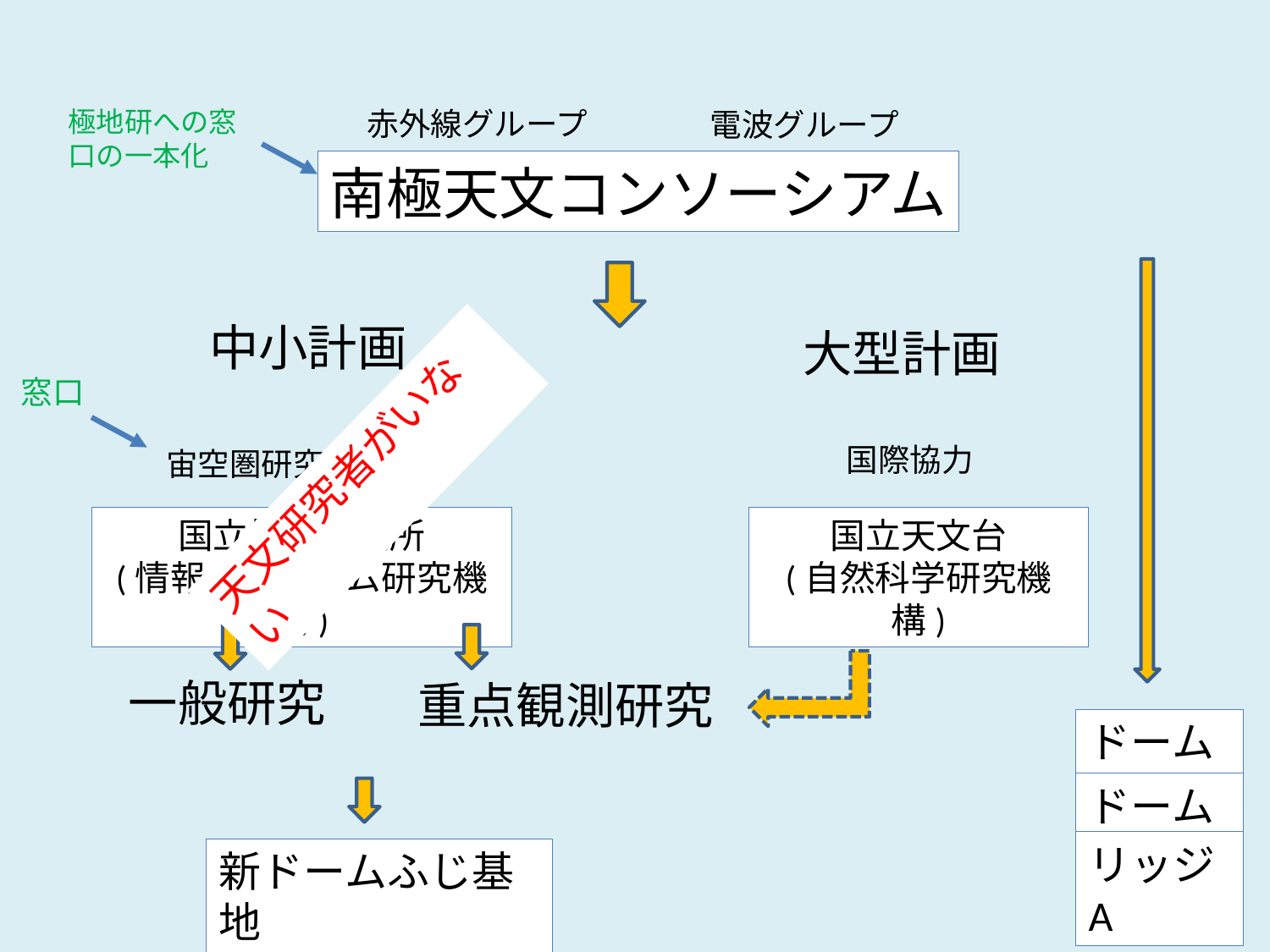

極地研への窓口の一本化
赤外線グループ
電波グループ
南極天文コンソーシアム

中小計画
大型計画
窓口
国際協力
天文研究者がいない
宙空圏研究グループ
国立極地研究所
(情報・システム研究機構)
国立天文台
(自然科学研究機構)

一般研究
重点観測研究
ドームC
ドームA

リッジA
新ドームふじ基地